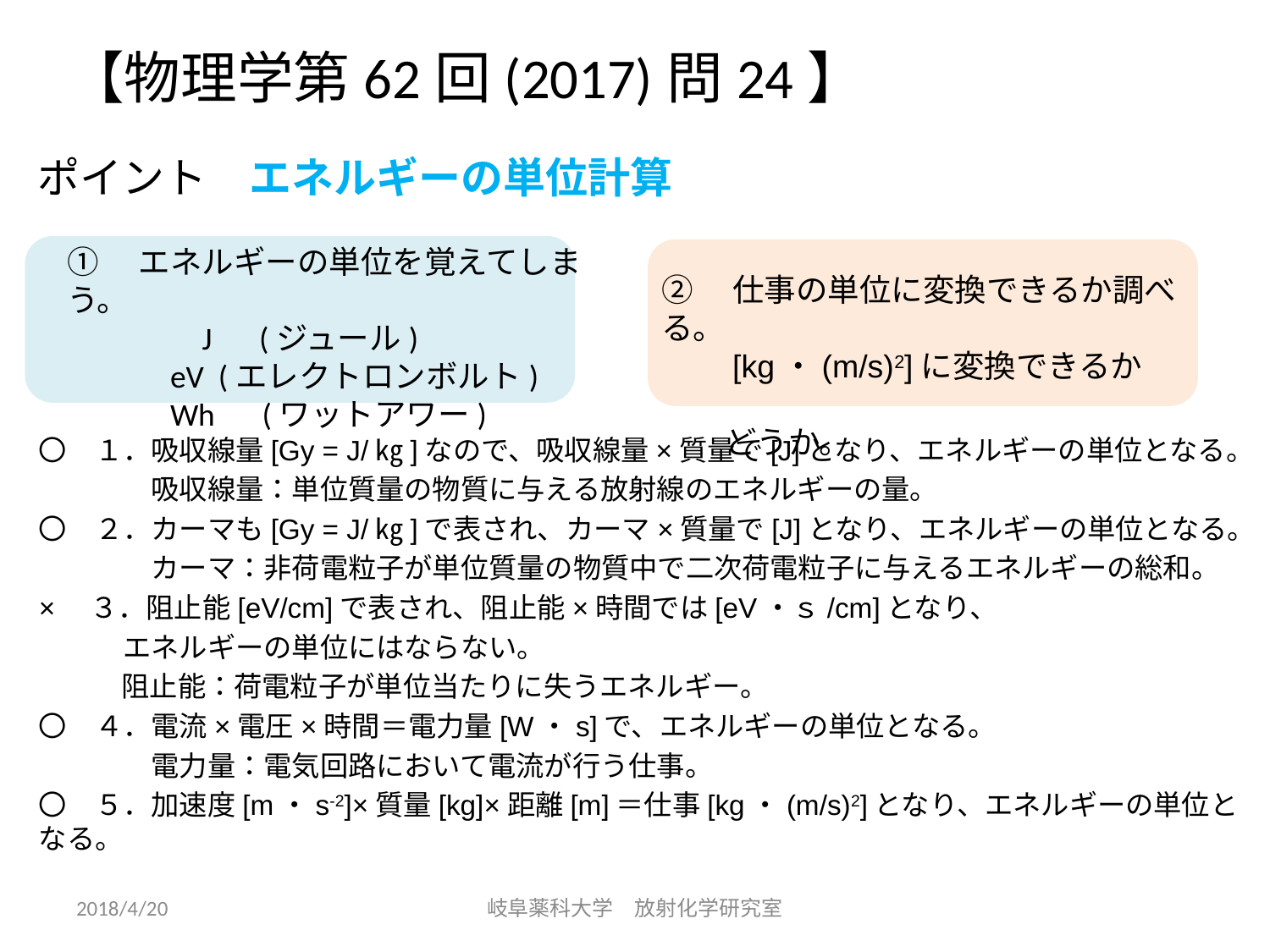

# 【物理学第62回(2017)問24】
ポイント　エネルギーの単位計算
①　エネルギーの単位を覚えてしまう。
　　　　J　(ジュール)
　　　eV  (エレクトロンボルト)
　　　Wh　(ワットアワー)

②　仕事の単位に変換できるか調べる。
　　[kg・(m/s)2]に変換できるか
　　どうか。
〇　１．吸収線量[Gy = J/㎏]なので、吸収線量×質量で[J]となり、エネルギーの単位となる。
　　　　吸収線量：単位質量の物質に与える放射線のエネルギーの量。
〇　２．カーマも[Gy = J/㎏]で表され、カーマ×質量で[J]となり、エネルギーの単位となる。
　　　　カーマ：非荷電粒子が単位質量の物質中で二次荷電粒子に与えるエネルギーの総和。
×　３．阻止能[eV/cm]で表され、阻止能×時間では[eV・ｓ/cm]となり、
　　　エネルギーの単位にはならない。
            阻止能：荷電粒子が単位当たりに失うエネルギー。
〇　４．電流×電圧×時間＝電力量[W・s]で、エネルギーの単位となる。
　　　　電力量：電気回路において電流が行う仕事。
〇　５．加速度[m・s-2]×質量[kg]×距離[m]＝仕事[kg・(m/s)2]となり、エネルギーの単位となる。

2018/4/20
岐阜薬科大学　放射化学研究室